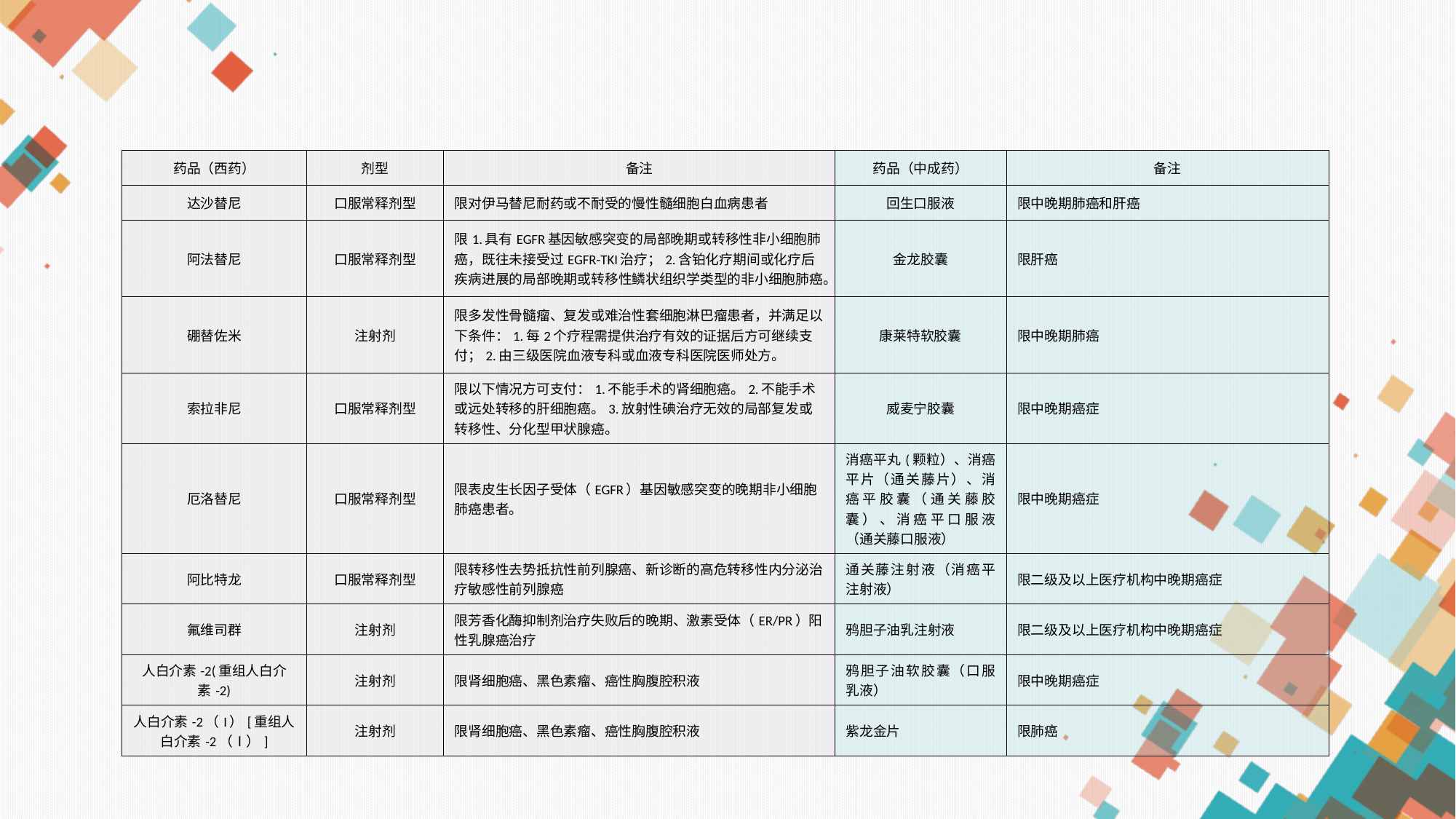

| 药品（西药） | 剂型 | 备注 | 药品（中成药） | 备注 |
| --- | --- | --- | --- | --- |
| 达沙替尼 | 口服常释剂型 | 限对伊马替尼耐药或不耐受的慢性髓细胞白血病患者 | 回生口服液 | 限中晚期肺癌和肝癌 |
| 阿法替尼 | 口服常释剂型 | 限1.具有EGFR基因敏感突变的局部晚期或转移性非小细胞肺癌，既往未接受过EGFR-TKI治疗；2.含铂化疗期间或化疗后疾病进展的局部晚期或转移性鳞状组织学类型的非小细胞肺癌。 | 金龙胶囊 | 限肝癌 |
| 硼替佐米 | 注射剂 | 限多发性骨髓瘤、复发或难治性套细胞淋巴瘤患者，并满足以下条件：1.每2个疗程需提供治疗有效的证据后方可继续支付；2.由三级医院血液专科或血液专科医院医师处方。 | 康莱特软胶囊 | 限中晚期肺癌 |
| 索拉非尼 | 口服常释剂型 | 限以下情况方可支付：1.不能手术的肾细胞癌。2.不能手术或远处转移的肝细胞癌。3.放射性碘治疗无效的局部复发或转移性、分化型甲状腺癌。 | 威麦宁胶囊 | 限中晚期癌症 |
| 厄洛替尼 | 口服常释剂型 | 限表皮生长因子受体（EGFR）基因敏感突变的晚期非小细胞肺癌患者。 | 消癌平丸(颗粒）、消癌平片（通关藤片）、消癌平胶囊（通关藤胶囊）、消癌平口服液（通关藤口服液） | 限中晚期癌症 |
| 阿比特龙 | 口服常释剂型 | 限转移性去势抵抗性前列腺癌、新诊断的高危转移性内分泌治疗敏感性前列腺癌 | 通关藤注射液（消癌平注射液） | 限二级及以上医疗机构中晚期癌症 |
| 氟维司群 | 注射剂 | 限芳香化酶抑制剂治疗失败后的晚期、激素受体（ER/PR）阳性乳腺癌治疗 | 鸦胆子油乳注射液 | 限二级及以上医疗机构中晚期癌症 |
| 人白介素-2(重组人白介素-2) | 注射剂 | 限肾细胞癌、黑色素瘤、癌性胸腹腔积液 | 鸦胆子油软胶囊（口服乳液） | 限中晚期癌症 |
| 人白介素-2（I）[重组人白介素-2（Ⅰ）] | 注射剂 | 限肾细胞癌、黑色素瘤、癌性胸腹腔积液 | 紫龙金片 | 限肺癌 |